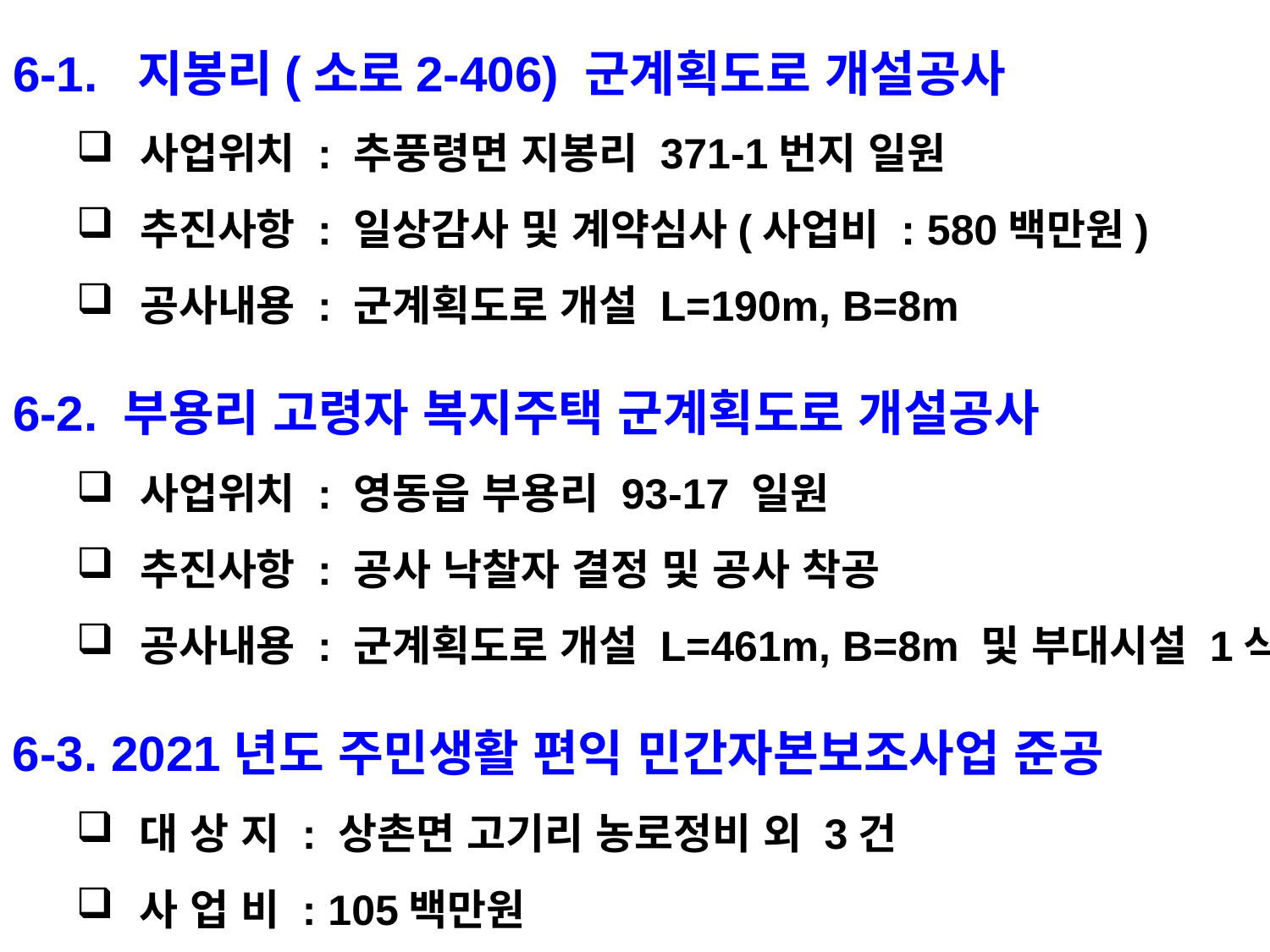

6-1.  지봉리(소로2-406) 군계획도로 개설공사
사업위치 : 추풍령면 지봉리 371-1번지 일원
추진사항 : 일상감사 및 계약심사(사업비 : 580백만원)
공사내용 : 군계획도로 개설 L=190m, B=8m
6-2. 부용리 고령자 복지주택 군계획도로 개설공사
사업위치 : 영동읍 부용리 93-17 일원
추진사항 : 공사 낙찰자 결정 및 공사 착공
공사내용 : 군계획도로 개설 L=461m, B=8m 및 부대시설 1식
6-3. 2021년도 주민생활 편익 민간자본보조사업 준공
대 상 지 : 상촌면 고기리 농로정비 외 3건
사 업 비 : 105백만원